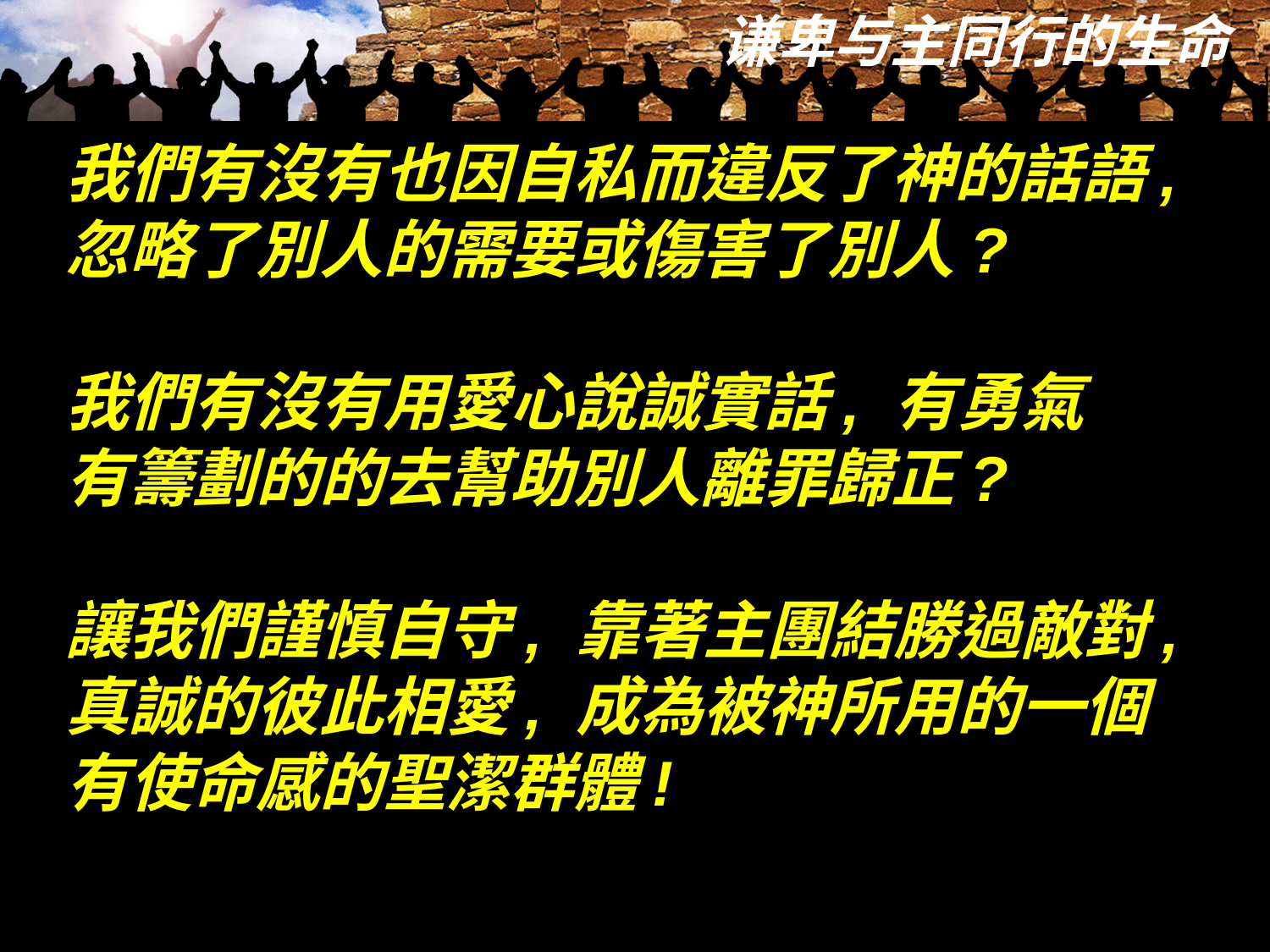

我們有沒有也因自私而違反了神的話語,
忽略了別人的需要或傷害了別人?

我們有沒有用愛心說誠實話, 有勇氣
有籌劃的的去幫助別人離罪歸正?

讓我們謹慎自守, 靠著主團結勝過敵對, 真誠的彼此相愛, 成為被神所用的一個有使命感的聖潔群體!